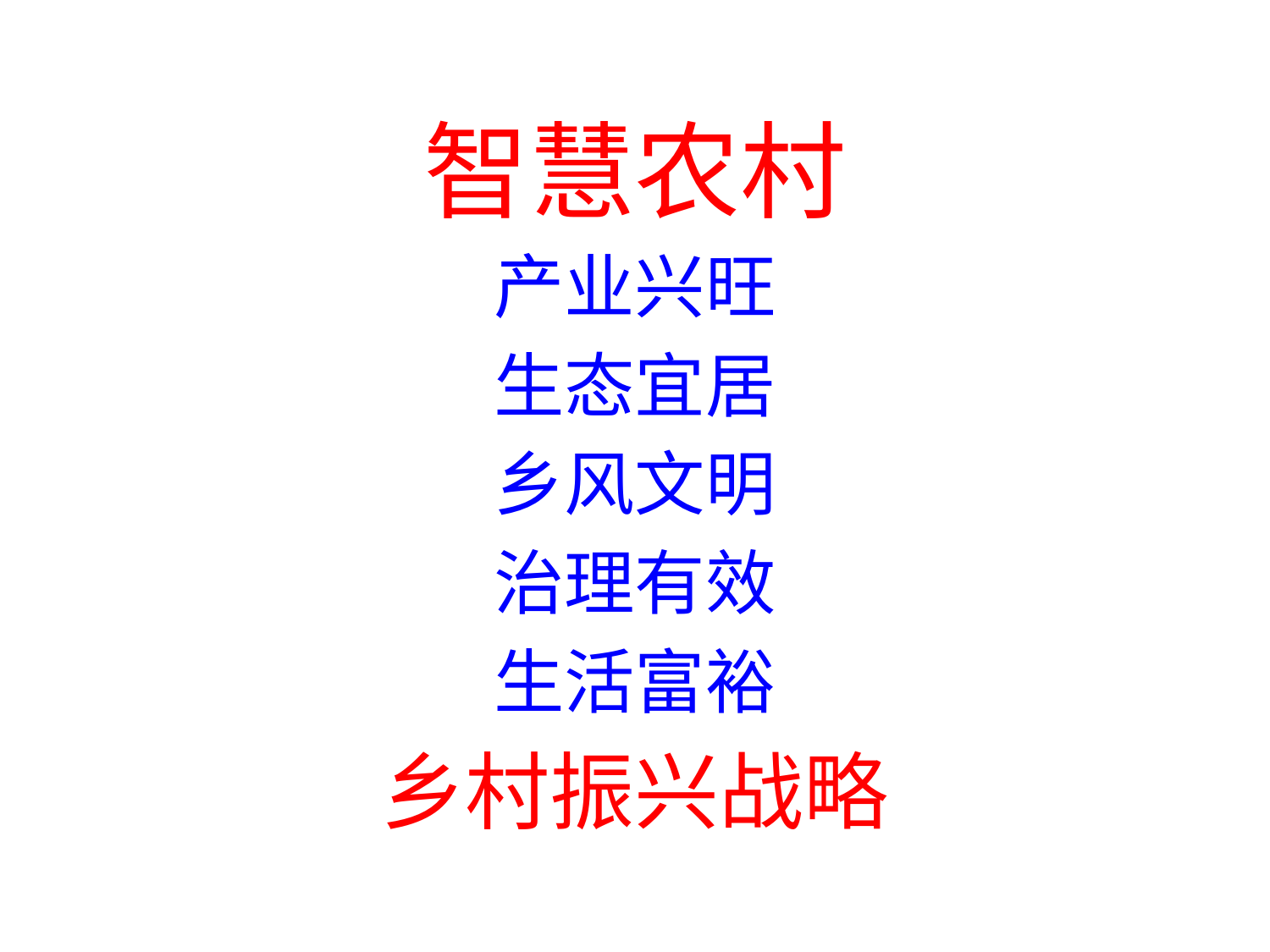

# 智慧农村
产业兴旺
生态宜居
乡风文明
治理有效
生活富裕
乡村振兴战略